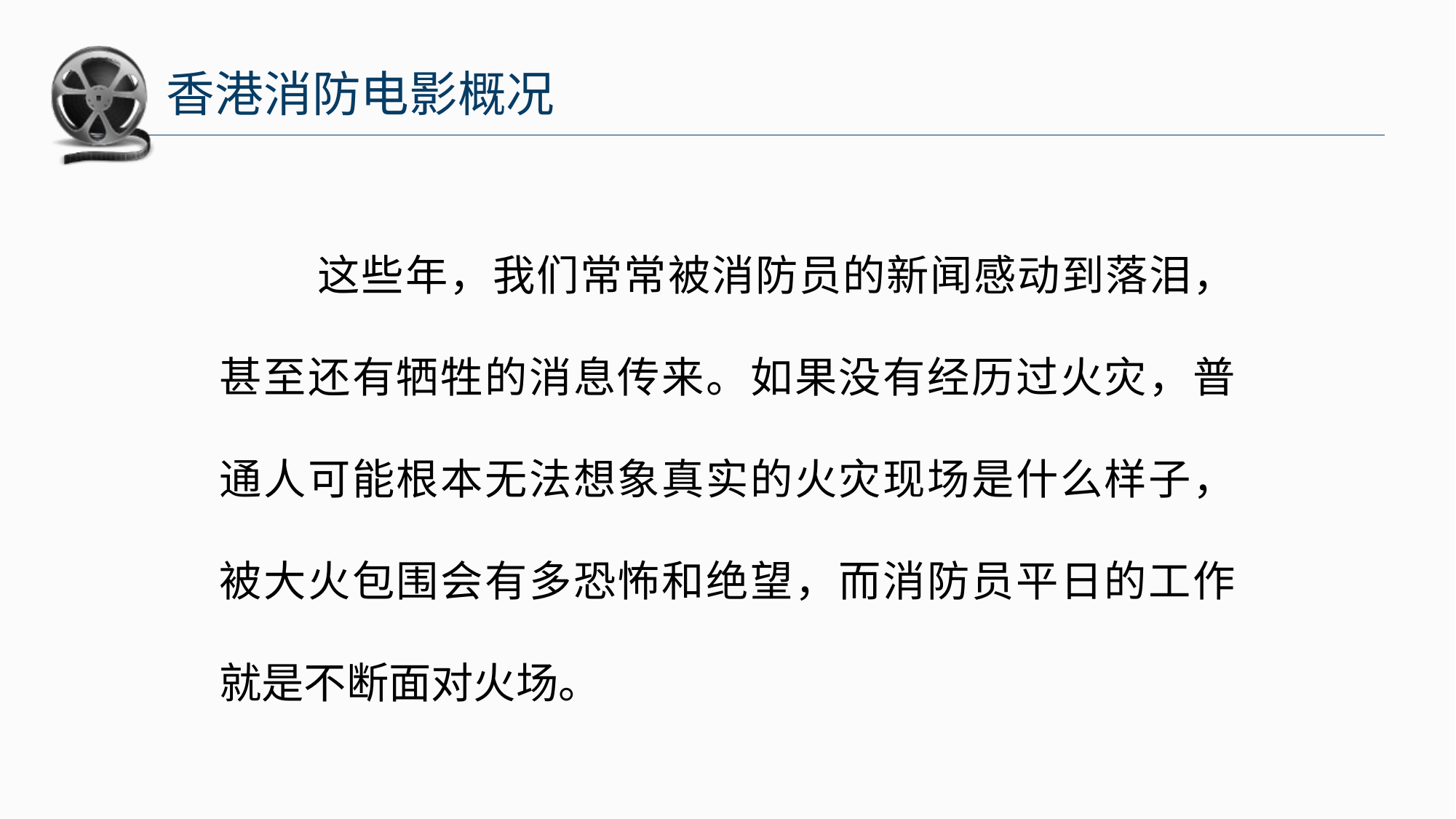

香港消防电影概况
        这些年，我们常常被消防员的新闻感动到落泪，甚至还有牺牲的消息传来。如果没有经历过火灾，普通人可能根本无法想象真实的火灾现场是什么样子，被大火包围会有多恐怖和绝望，而消防员平日的工作就是不断面对火场。